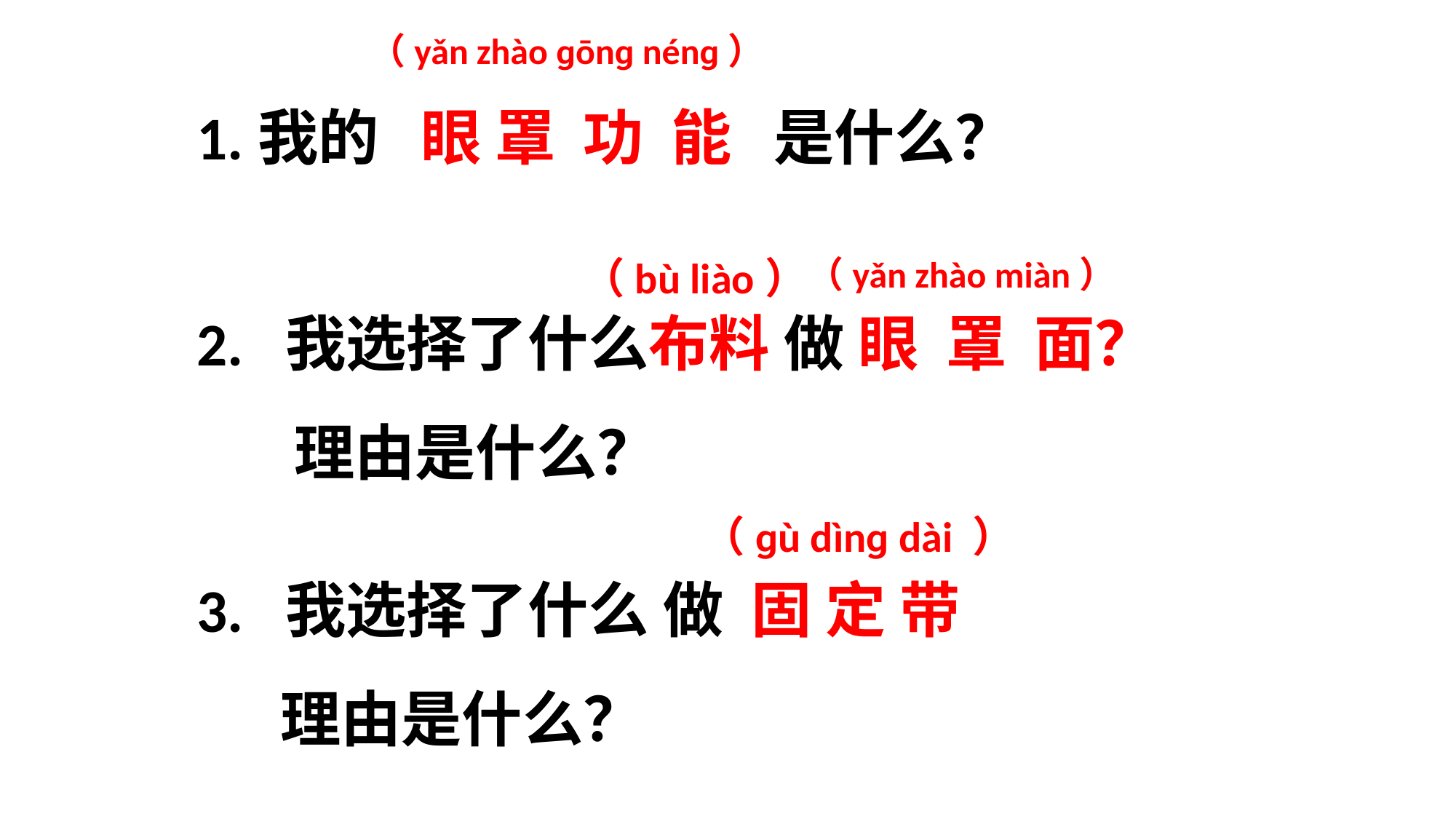

（yǎn zhào ɡōnɡ nénɡ）
1.我的   眼 罩  功  能   是什么？
（bù liào）
（yǎn zhào miàn）
2.  我选择了什么布料 做 眼  罩  面？
      理由是什么？
（ɡù dìnɡ dài ）
3.  我选择了什么 做  固 定 带
     理由是什么？